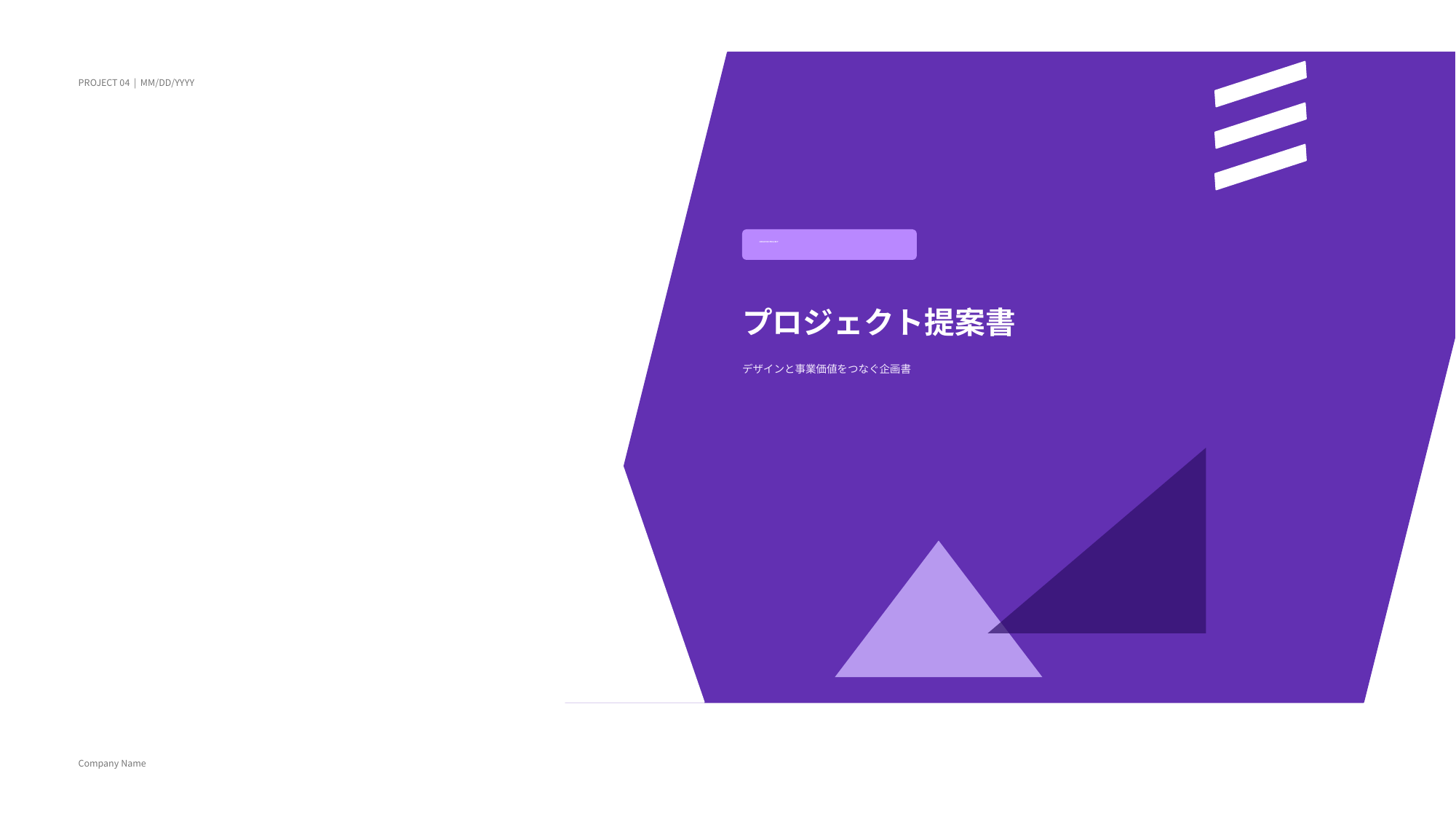

PROJECT 04  |  MM/DD/YYYY

CREATIVE PROJECT
プロジェクト提案書
デザインと事業価値をつなぐ企画書

Company Name